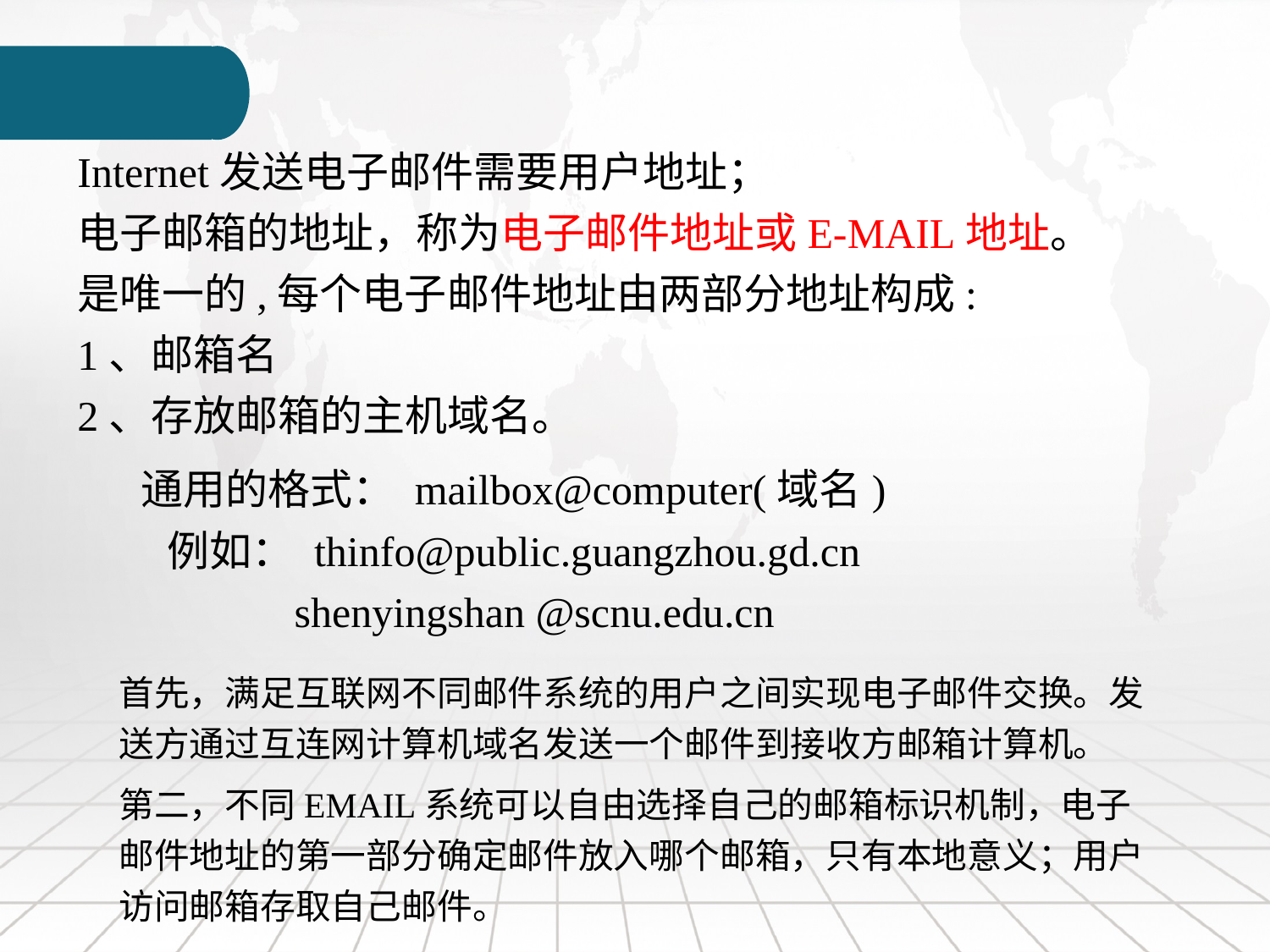

Internet发送电子邮件需要用户地址；
电子邮箱的地址，称为电子邮件地址或E-MAIL地址。是唯一的,每个电子邮件地址由两部分地址构成:
1、邮箱名
2、存放邮箱的主机域名。
通用的格式： mailbox@computer(域名)
例如： thinfo@public.guangzhou.gd.cn
            shenyingshan @scnu.edu.cn
首先，满足互联网不同邮件系统的用户之间实现电子邮件交换。发送方通过互连网计算机域名发送一个邮件到接收方邮箱计算机。
第二，不同EMAIL系统可以自由选择自己的邮箱标识机制，电子邮件地址的第一部分确定邮件放入哪个邮箱，只有本地意义；用户访问邮箱存取自己邮件。